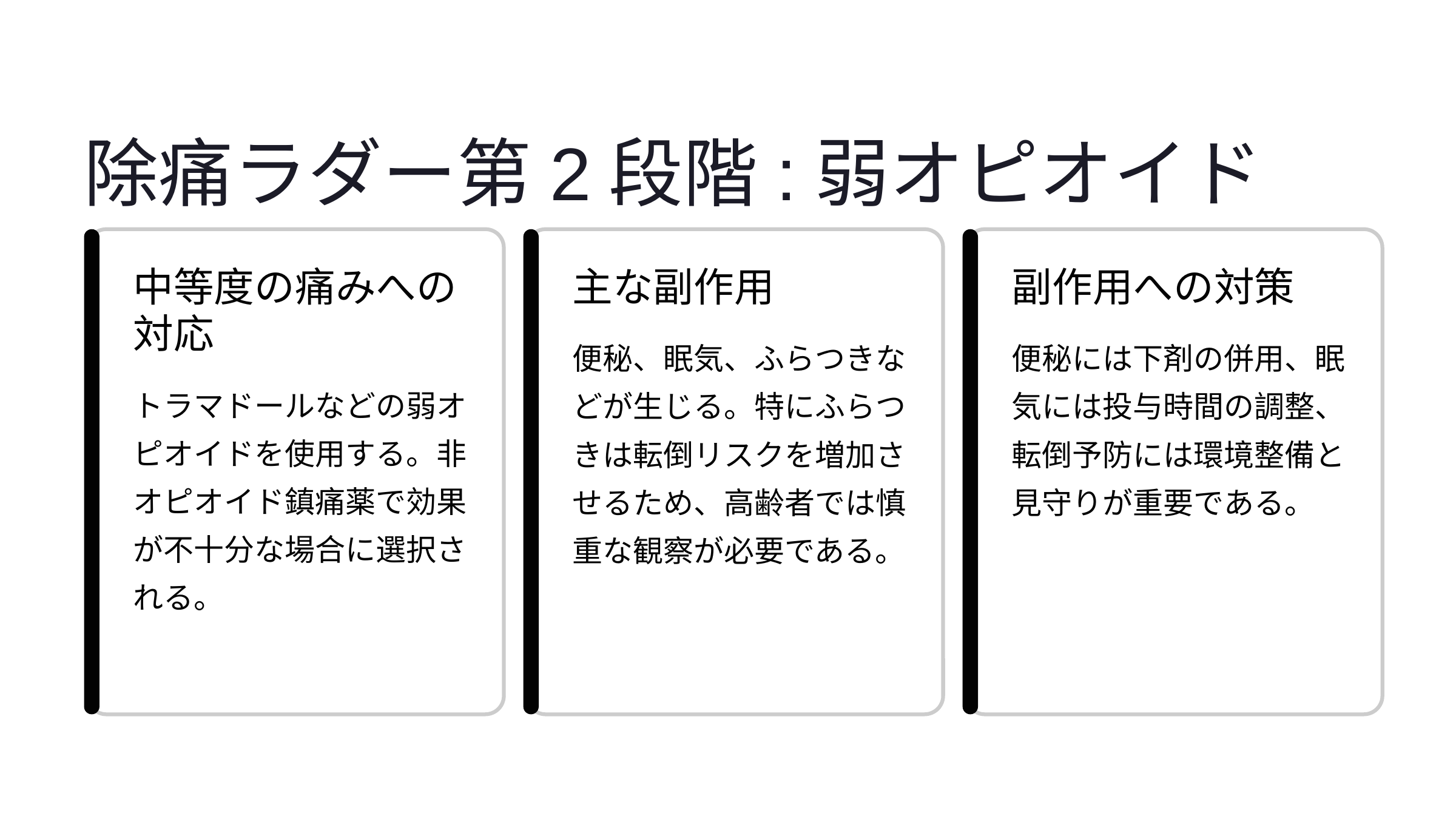

除痛ラダー第2段階:弱オピオイド

中等度の痛みへの対応
主な副作用
副作用への対策
便秘には下剤の併用、眠気には投与時間の調整、転倒予防には環境整備と見守りが重要である。
便秘、眠気、ふらつきなどが生じる。特にふらつきは転倒リスクを増加させるため、高齢者では慎重な観察が必要である。
トラマドールなどの弱オピオイドを使用する。非オピオイド鎮痛薬で効果が不十分な場合に選択される。